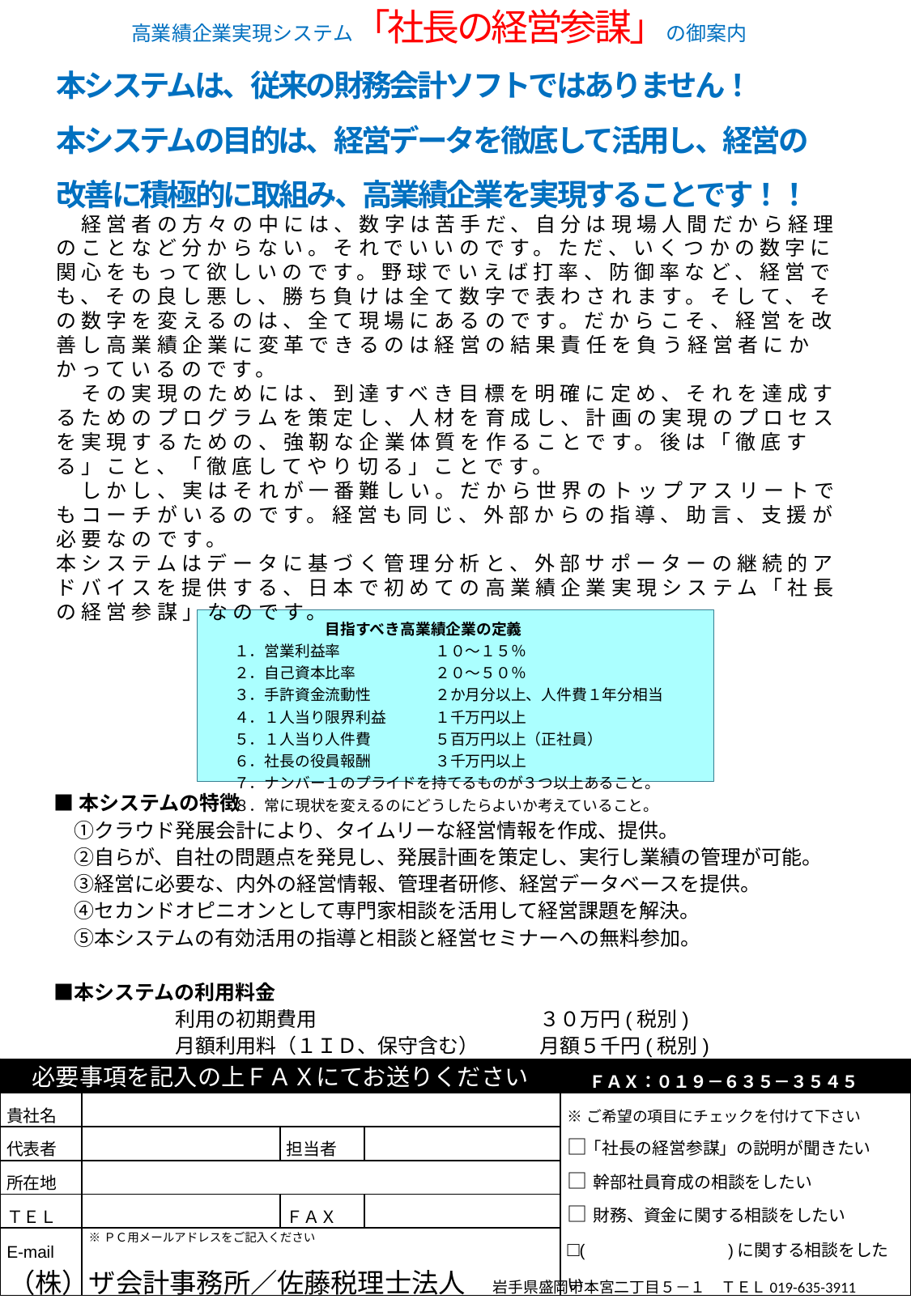

高業績企業実現システム「社長の経営参謀」の御案内
本システムは、従来の財務会計ソフトではありません！
本システムの目的は、経営データを徹底して活用し、経営の改善に積極的に取組み、高業績企業を実現することです！！
　経営者の方々の中には、数字は苦手だ、自分は現場人間だから経理のことなど分からない。それでいいのです。ただ、いくつかの数字に関心をもって欲しいのです。野球でいえば打率、防御率など、経営でも、その良し悪し、勝ち負けは全て数字で表わされます。そして、その数字を変えるのは、全て現場にあるのです。だからこそ、経営を改善し高業績企業に変革できるのは経営の結果責任を負う経営者にかかっているのです。
　その実現のためには、到達すべき目標を明確に定め、それを達成するためのプログラムを策定し、人材を育成し、計画の実現のプロセスを実現するための、強靭な企業体質を作ることです。後は「徹底する」こと、「徹底してやり切る」ことです。
　しかし、実はそれが一番難しい。だから世界のトップアスリートでもコーチがいるのです。経営も同じ、外部からの指導、助言、支援が必要なのです。
本システムはデータに基づく管理分析と、外部サポーターの継続的アドバイスを提供する、日本で初めての高業績企業実現システム「社長の経営参謀」なのです。

| 目指すべき高業績企業の定義 |  |
| --- | --- |
| １．営業利益率 ２．自己資本比率　 ３．手許資金流動性　 ４．１人当り限界利益 ５．１人当り人件費 ６．社長の役員報酬 | １０～１５％ ２０～５０％ ２か月分以上、人件費１年分相当 １千万円以上 ５百万円以上（正社員） ３千万円以上 |
| ７．ナンバー１のプライドを持てるものが３つ以上あること。 ８．常に現状を変えるのにどうしたらよいか考えていること。 |  |
■本システムの特徴
　①クラウド発展会計により、タイムリーな経営情報を作成、提供。
　②自らが、自社の問題点を発見し、発展計画を策定し、実行し業績の管理が可能。
　③経営に必要な、内外の経営情報、管理者研修、経営データベースを提供。
　④セカンドオピニオンとして専門家相談を活用して経営課題を解決。
　⑤本システムの有効活用の指導と相談と経営セミナーへの無料参加。
■本システムの利用料金
	利用の初期費用		３０万円(税別)
	月額利用料（１ＩＤ、保守含む）	月額５千円(税別)
| 必要事項を記入の上ＦＡＸにてお送りください |  |  |  | ＦＡＸ：０１９－６３５－３５４５ |
| --- | --- | --- | --- | --- |
| 貴社名 |  |  |  | ※ご希望の項目にチェックを付けて下さい □｢社長の経営参謀」の説明が聞きたい □幹部社員育成の相談をしたい □財務、資金に関する相談をしたい □(　　　　　　　　)に関する相談をしたい |
| 代表者 |  | 担当者 |  |  |
| 所在地 |  |  |  |  |
| ＴＥＬ |  | ＦＡＸ |  |  |
| E-mail | ※ＰＣ用メールアドレスをご記入ください |  |  |  |
（株）ザ会計事務所／佐藤税理士法人　岩手県盛岡市本宮二丁目５－１　ＴＥＬ019-635-3911